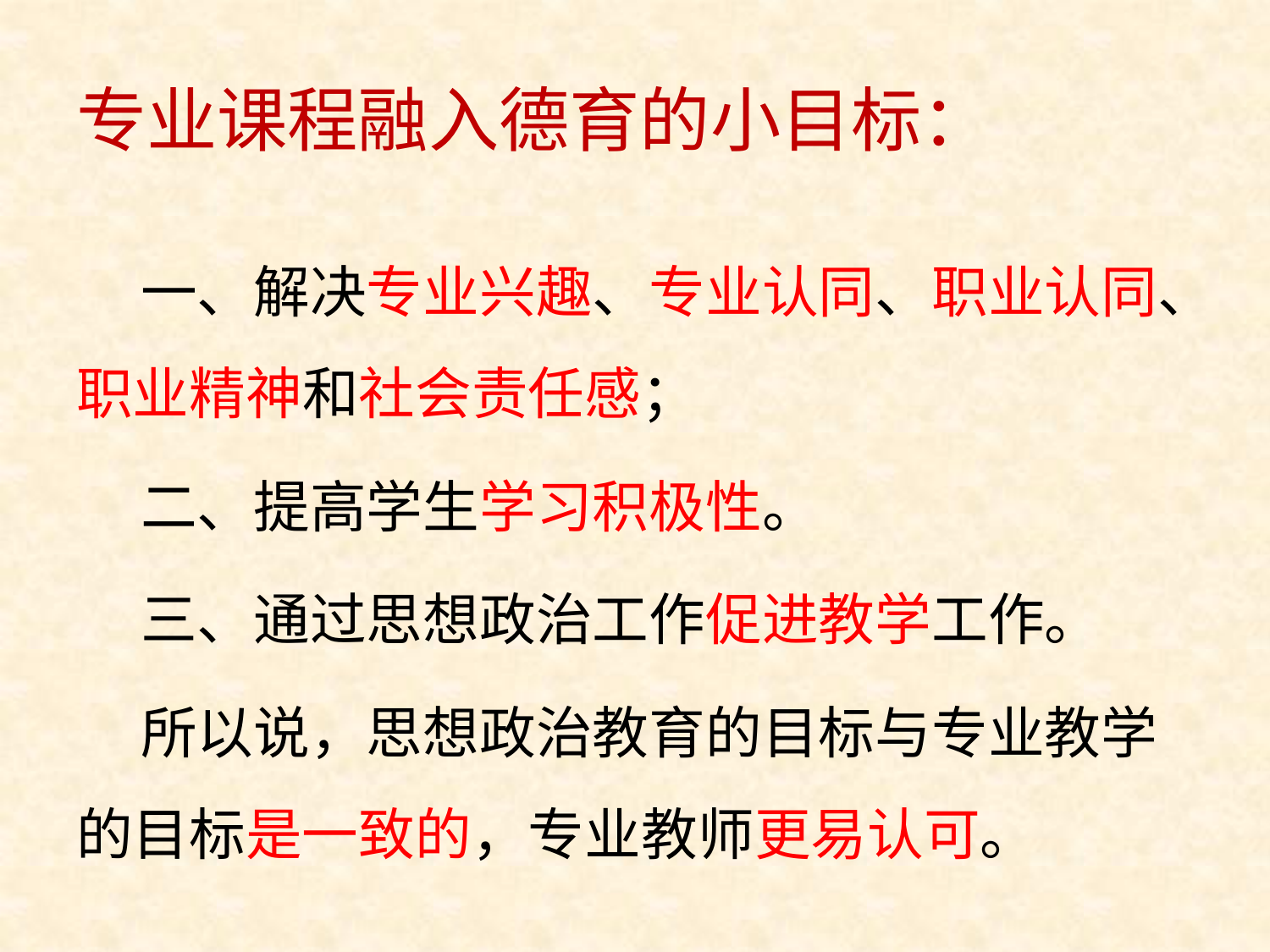

# 专业课程融入德育的小目标：
    一、解决专业兴趣、专业认同、职业认同、职业精神和社会责任感；
    二、提高学生学习积极性。
    三、通过思想政治工作促进教学工作。
    所以说，思想政治教育的目标与专业教学的目标是一致的，专业教师更易认可。

100